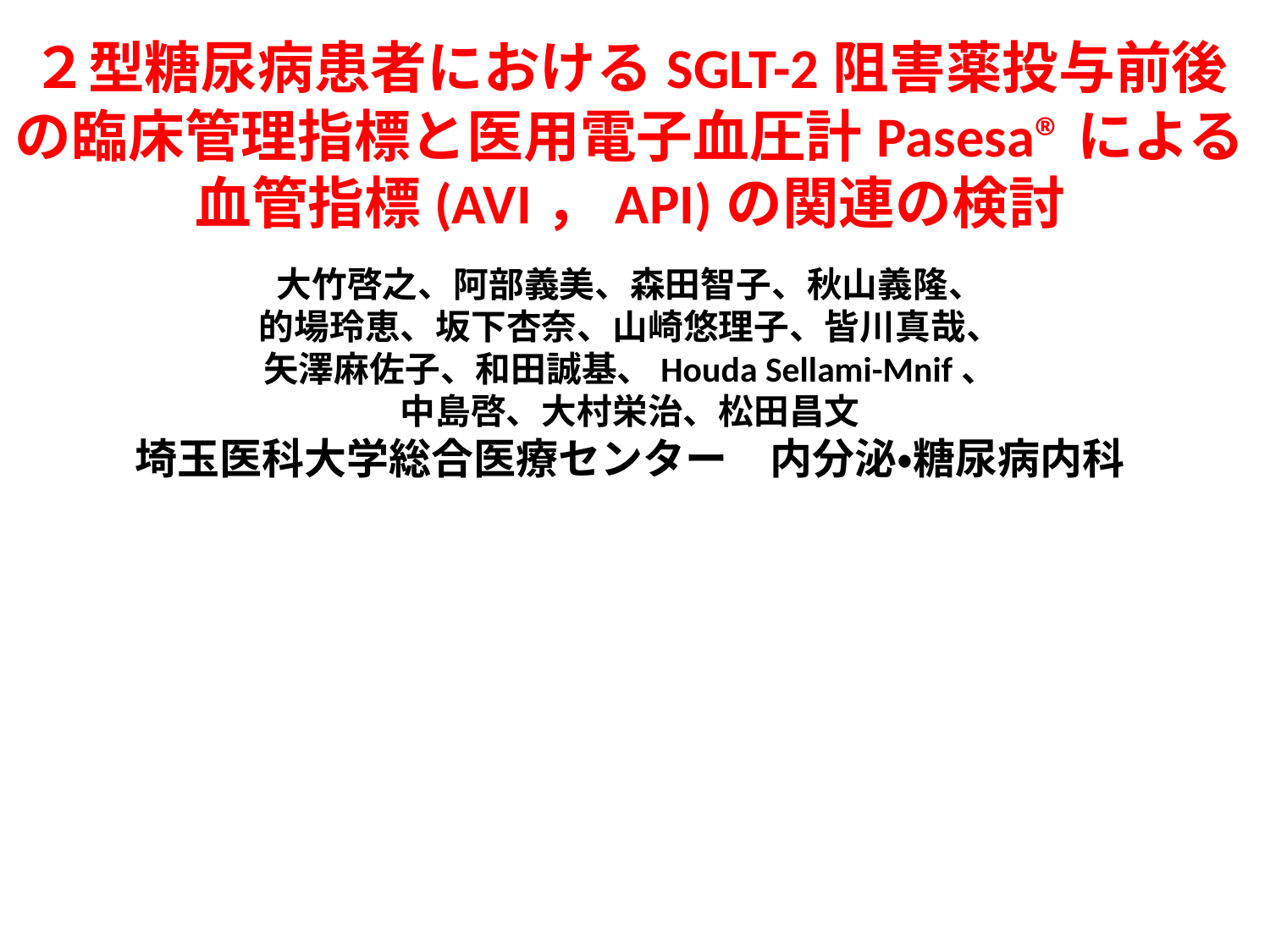

２型糖尿病患者におけるSGLT-2阻害薬投与前後の臨床管理指標と医用電子血圧計Pasesa®による
血管指標(AVI，API)の関連の検討
大竹啓之、阿部義美、森田智子、秋山義隆、
的場玲恵、坂下杏奈、山崎悠理子、皆川真哉、
矢澤麻佐子、和田誠基、Houda Sellami-Mnif、
中島啓、大村栄治、松田昌文
埼玉医科大学総合医療センター　内分泌・糖尿病内科